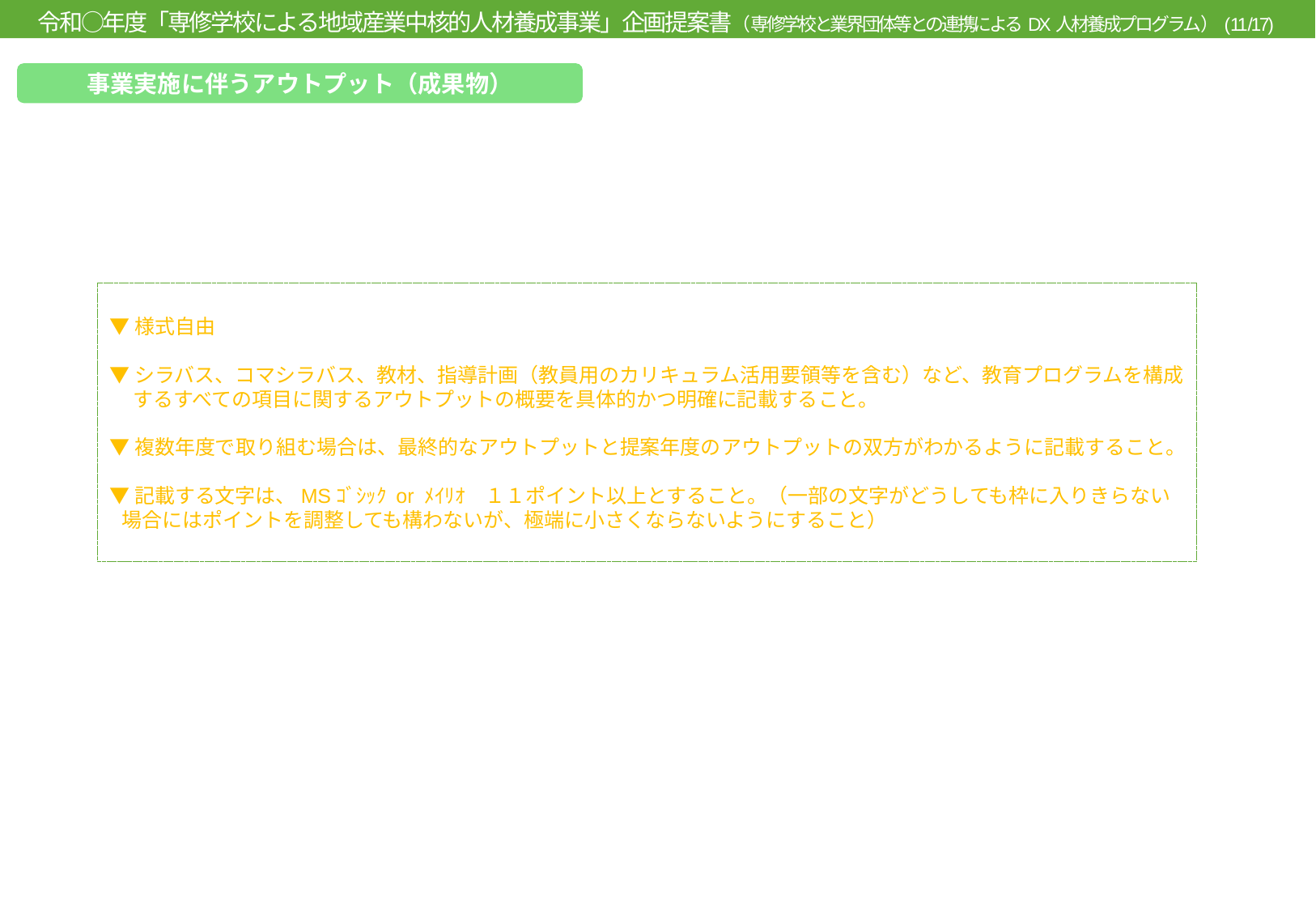

令和○年度「専修学校による地域産業中核的人材養成事業」企画提案書（専修学校と業界団体等との連携によるDX人材養成プログラム）(11/17)
事業実施に伴うアウトプット（成果物）

▼様式自由

▼シラバス、コマシラバス、教材、指導計画（教員用のカリキュラム活用要領等を含む）など、教育プログラムを構成するすべての項目に関するアウトプットの概要を具体的かつ明確に記載すること。

▼複数年度で取り組む場合は、最終的なアウトプットと提案年度のアウトプットの双方がわかるように記載すること。

▼記載する文字は、MSｺﾞｼｯｸ or ﾒｲﾘｵ　１１ポイント以上とすること。（一部の文字がどうしても枠に入りきらない場合にはポイントを調整しても構わないが、極端に小さくならないようにすること）